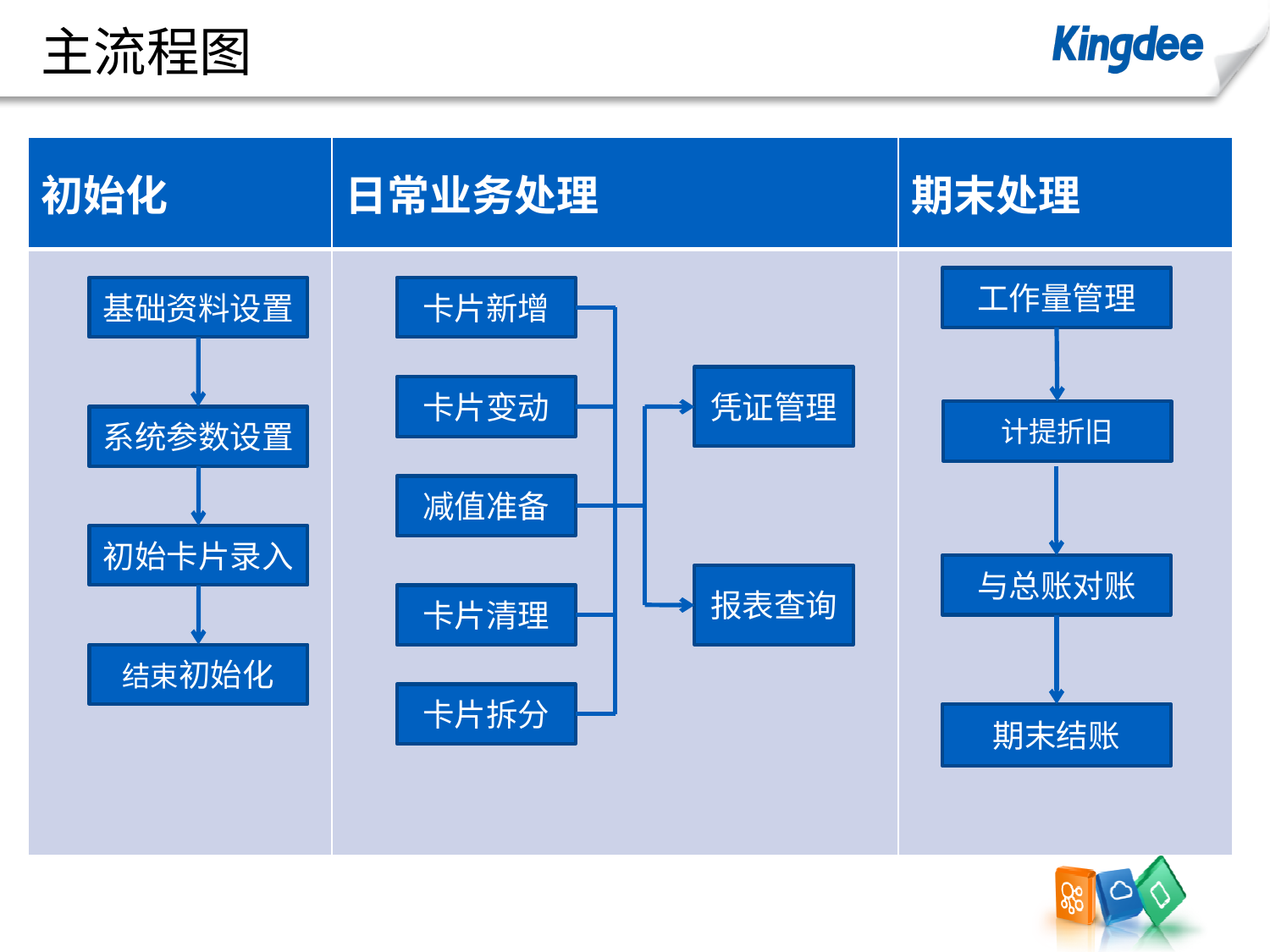

# 主流程图
| 初始化 | 日常业务处理 | 期末处理 |
| --- | --- | --- |
|  |  |  |
工作量管理
基础资料设置
卡片新增
凭证管理
卡片变动
计提折旧
系统参数设置
减值准备
初始卡片录入
与总账对账
报表查询
卡片清理
结束初始化
卡片拆分
期末结账